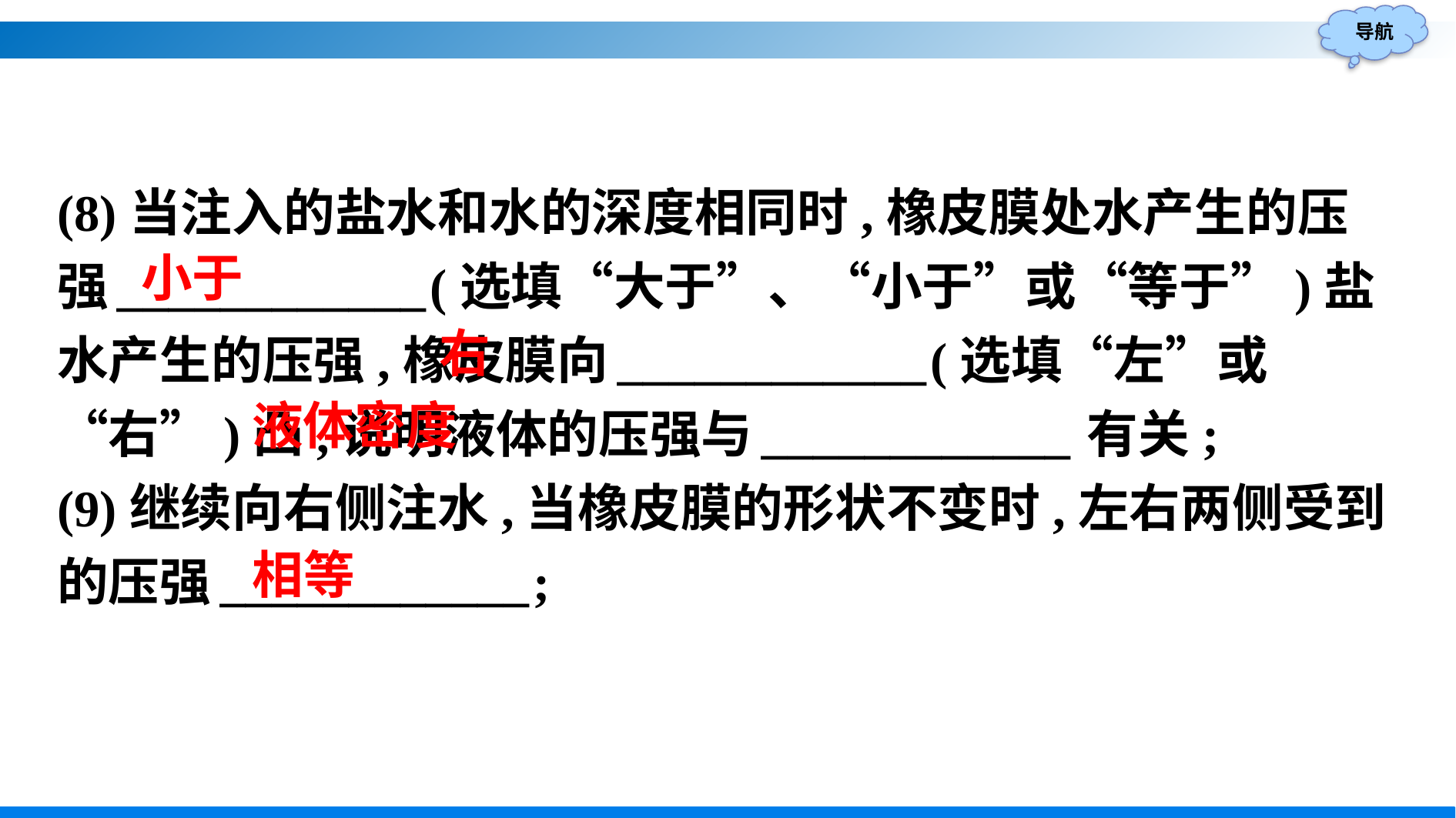

(8)当注入的盐水和水的深度相同时,橡皮膜处水产生的压强____________(选填“大于”、“小于”或“等于”)盐水产生的压强,橡皮膜向____________(选填“左”或“右”)凸,说明液体的压强与____________有关;
(9)继续向右侧注水,当橡皮膜的形状不变时,左右两侧受到的压强____________;
小于
右
液体密度
相等